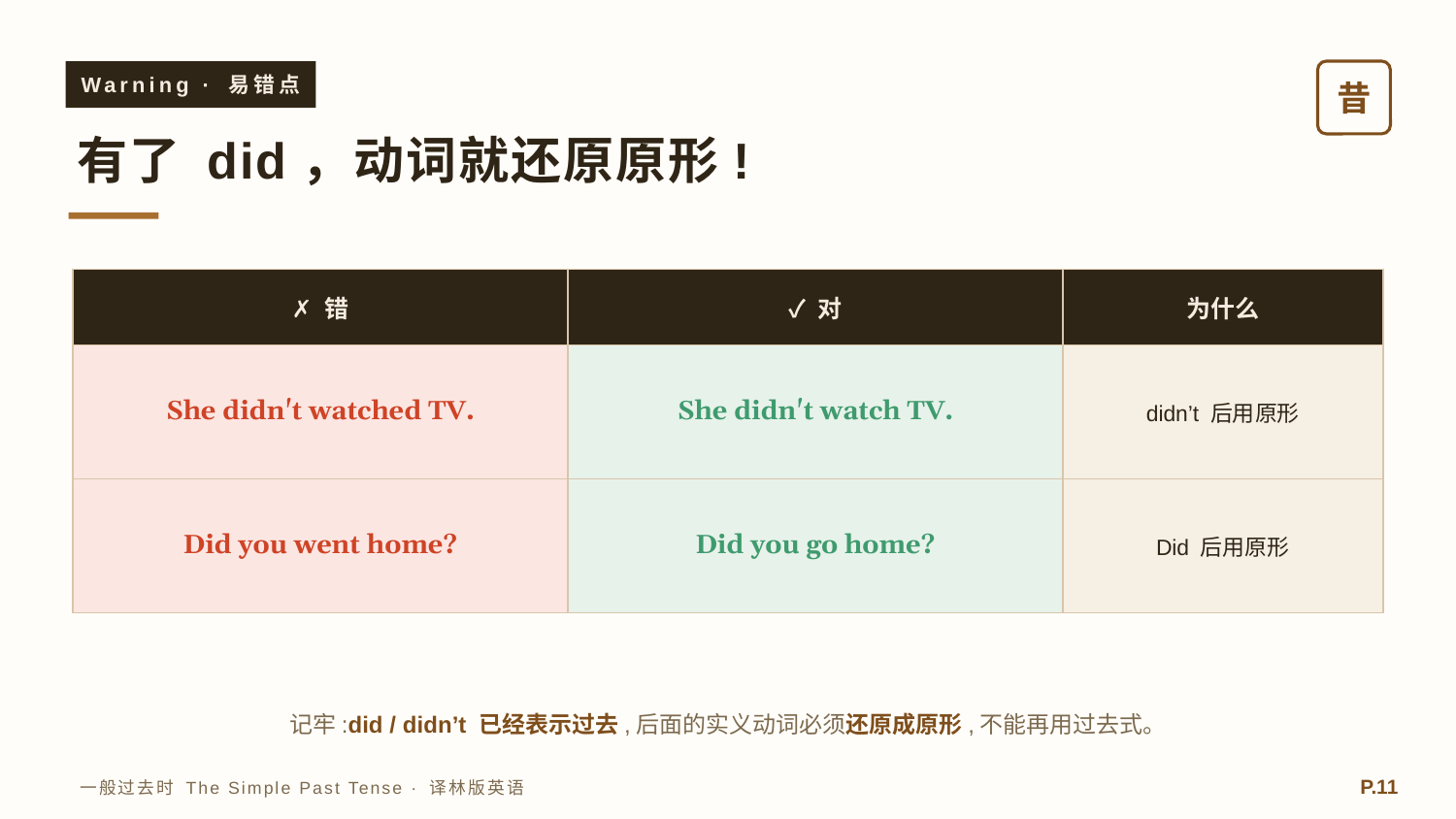

Warning · 易错点
昔

有了 did，动词就还原原形!

| ✗ 错 | ✓ 对 | 为什么 |
| --- | --- | --- |
| She didn't watched TV. | She didn't watch TV. | didn’t 后用原形 |
| Did you went home? | Did you go home? | Did 后用原形 |
记牢:did / didn’t 已经表示过去,后面的实义动词必须还原成原形,不能再用过去式。
P.11
一般过去时 The Simple Past Tense · 译林版英语